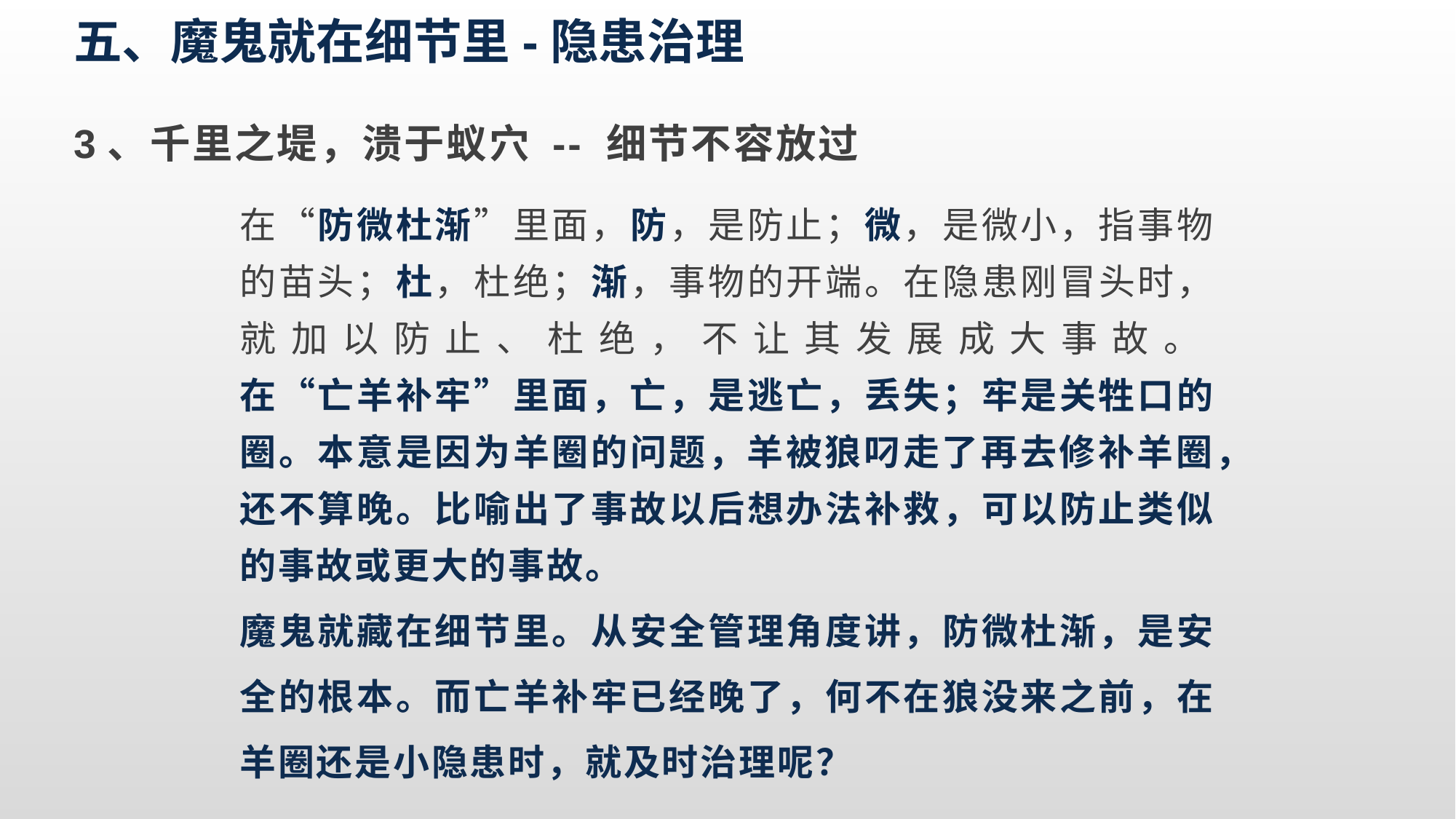

五、魔鬼就在细节里-隐患治理
3、千里之堤，溃于蚁穴 -- 细节不容放过
在“防微杜渐”里面，防，是防止；微，是微小，指事物的苗头；杜，杜绝；渐，事物的开端。在隐患刚冒头时，就加以防止、杜绝，不让其发展成大事故。
在“亡羊补牢”里面，亡，是逃亡，丢失；牢是关牲口的圈。本意是因为羊圈的问题，羊被狼叼走了再去修补羊圈，还不算晚。比喻出了事故以后想办法补救，可以防止类似的事故或更大的事故。
魔鬼就藏在细节里。从安全管理角度讲，防微杜渐，是安全的根本。而亡羊补牢已经晚了，何不在狼没来之前，在羊圈还是小隐患时，就及时治理呢？